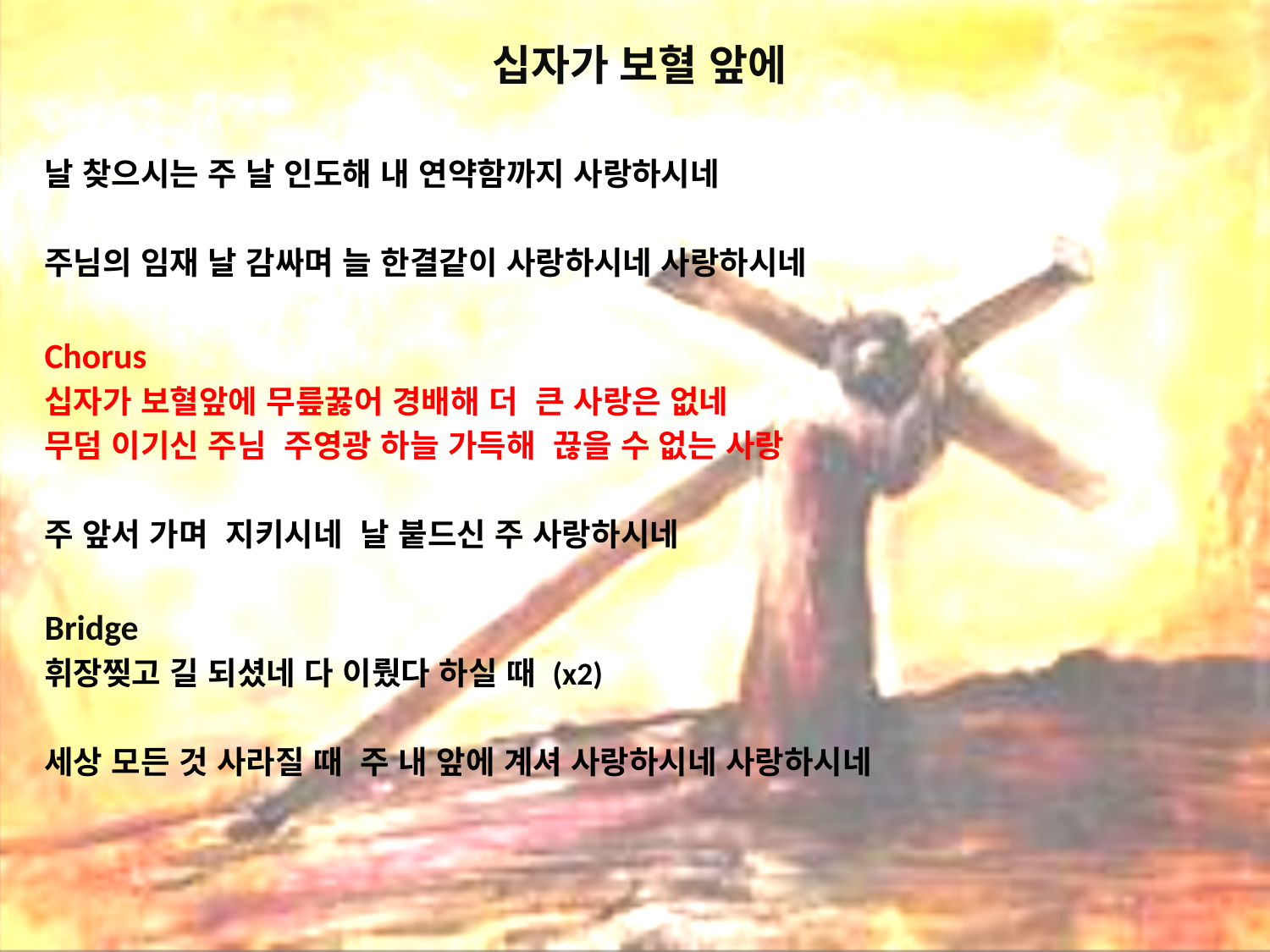

# 십자가 보혈 앞에
날 찾으시는 주 날 인도해 내 연약함까지 사랑하시네

주님의 임재 날 감싸며 늘 한결같이 사랑하시네 사랑하시네

Chorus
십자가 보혈앞에 무릎꿇어 경배해 더  큰 사랑은 없네
무덤 이기신 주님  주영광 하늘 가득해  끊을 수 없는 사랑

주 앞서 가며  지키시네  날 붙드신 주 사랑하시네

Bridge
휘장찢고 길 되셨네 다 이뤘다 하실 때 (x2)

세상 모든 것 사라질 때  주 내 앞에 계셔 사랑하시네 사랑하시네